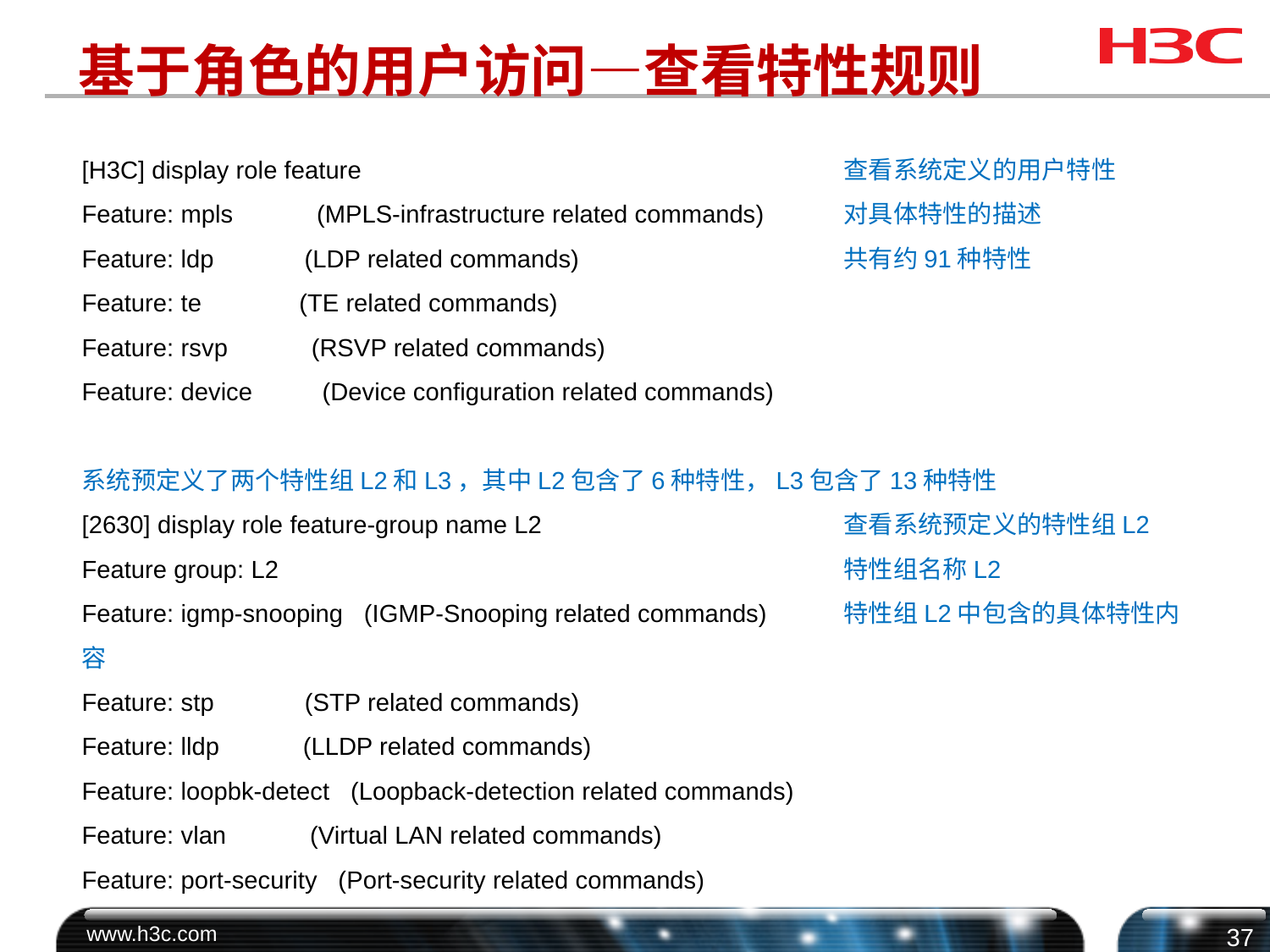

# 基于角色的用户访问—查看特性规则
[H3C] display role feature 				查看系统定义的用户特性
Feature: mpls            (MPLS-infrastructure related commands)	对具体特性的描述
Feature: ldp             (LDP related commands)			共有约91种特性
Feature: te              (TE related commands)
Feature: rsvp            (RSVP related commands)
Feature: device          (Device configuration related commands)

系统预定义了两个特性组L2和L3，其中L2包含了6种特性，L3包含了13种特性
[2630] display role feature-group name L2 			查看系统预定义的特性组L2
Feature group: L2					特性组名称L2
Feature: igmp-snooping   (IGMP-Snooping related commands)	特性组L2中包含的具体特性内容
Feature: stp             (STP related commands)
Feature: lldp            (LLDP related commands)
Feature: loopbk-detect   (Loopback-detection related commands)
Feature: vlan            (Virtual LAN related commands)
Feature: port-security   (Port-security related commands)